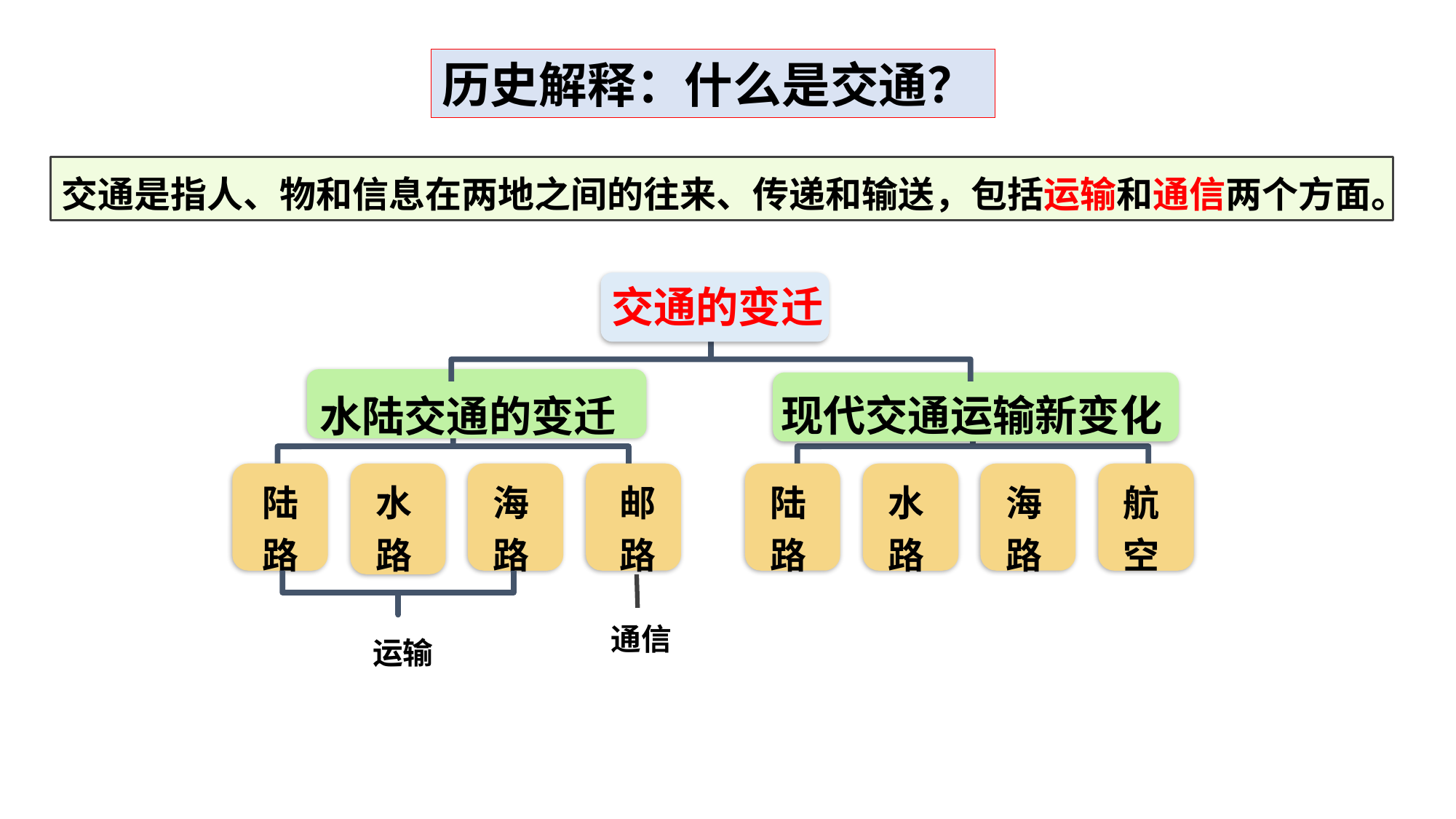

历史解释：什么是交通？
交通是指人、物和信息在两地之间的往来、传递和输送，包括运输和通信两个方面。

交通的变迁

水陆交通的变迁

现代交通运输新变化

水路

陆路

海路

邮路

陆路

水路

海路

航空

通信
运输